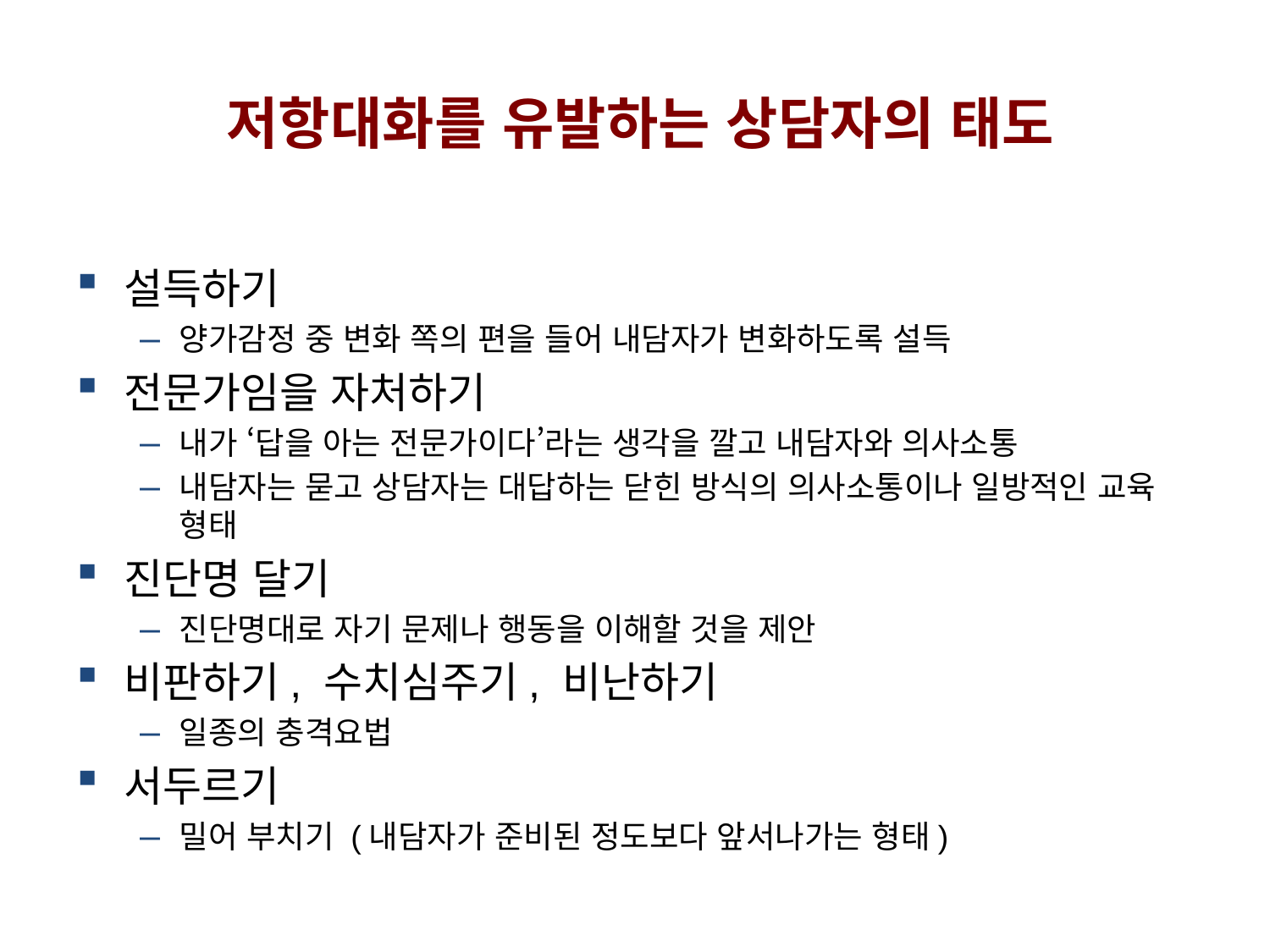

저항대화를 유발하는 상담자의 태도
설득하기
양가감정 중 변화 쪽의 편을 들어 내담자가 변화하도록 설득
전문가임을 자처하기
내가 ‘답을 아는 전문가이다’라는 생각을 깔고 내담자와 의사소통
내담자는 묻고 상담자는 대답하는 닫힌 방식의 의사소통이나 일방적인 교육 형태
진단명 달기
진단명대로 자기 문제나 행동을 이해할 것을 제안
비판하기, 수치심주기, 비난하기
일종의 충격요법
서두르기
밀어 부치기 (내담자가 준비된 정도보다 앞서나가는 형태)